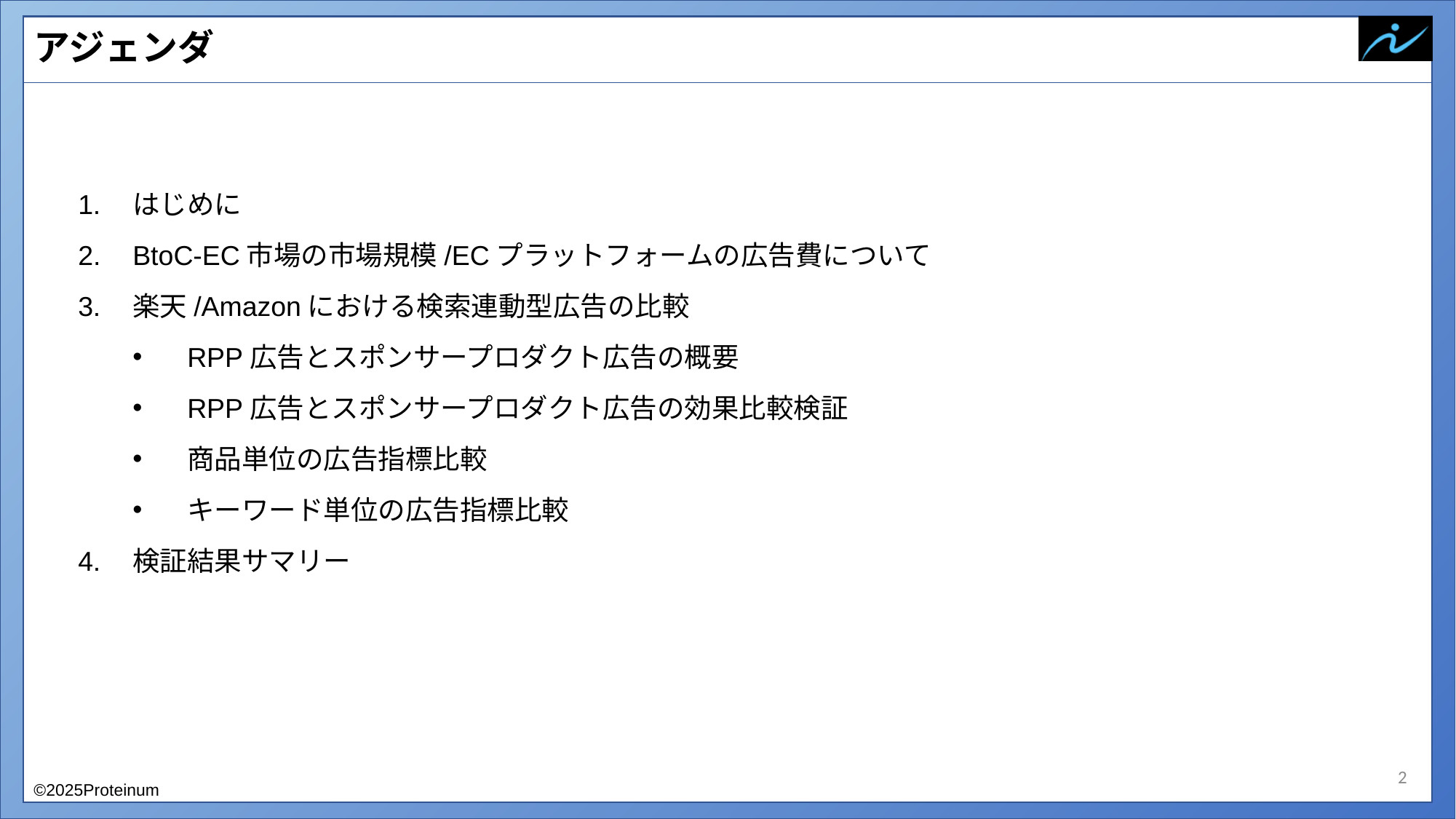

# アジェンダ
はじめに
BtoC-EC市場の市場規模/ECプラットフォームの広告費について
楽天/Amazonにおける検索連動型広告の比較
RPP広告とスポンサープロダクト広告の概要
RPP広告とスポンサープロダクト広告の効果比較検証
商品単位の広告指標比較
キーワード単位の広告指標比較
検証結果サマリー
2